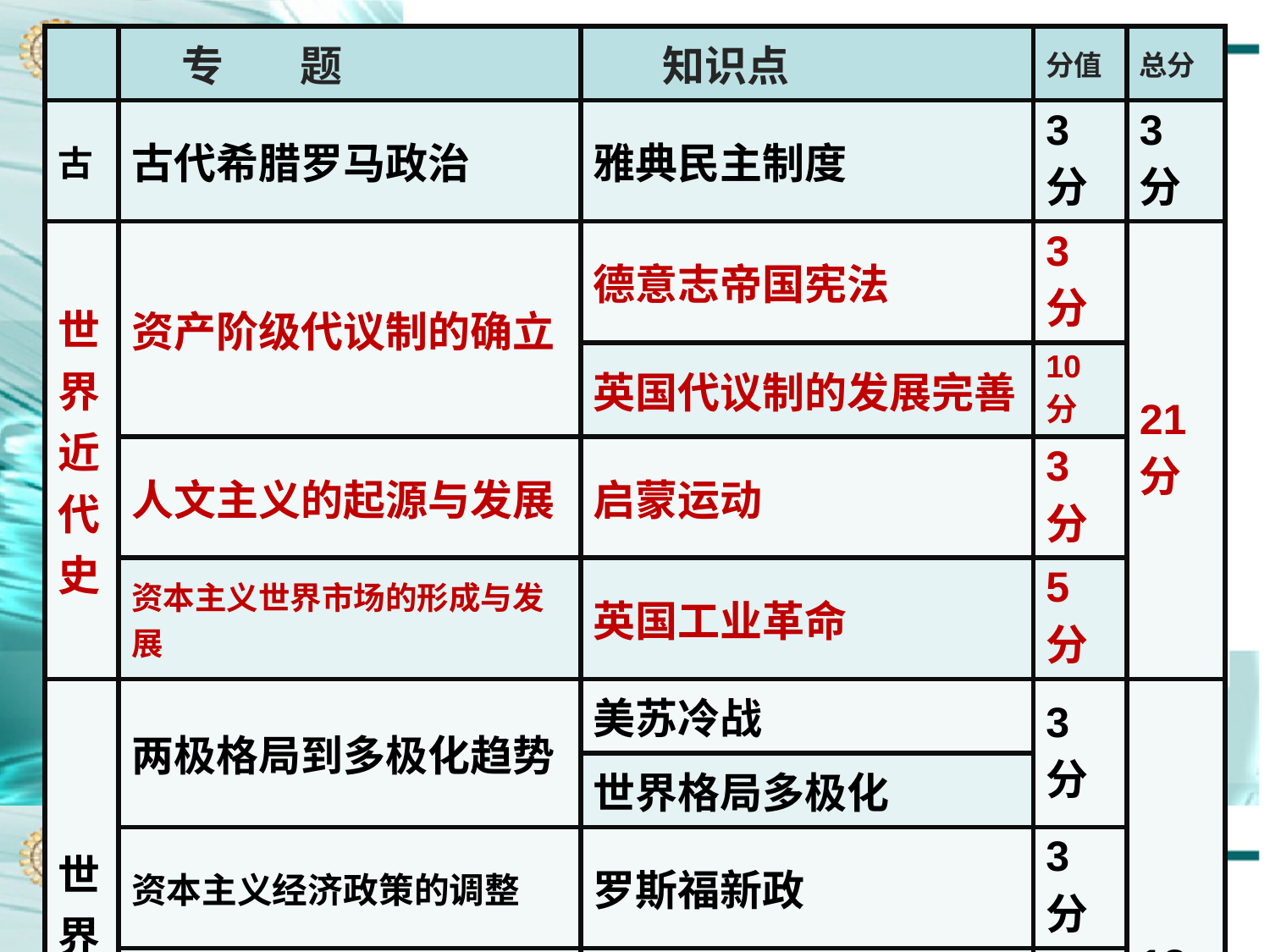

|  | 专 题 | 知识点 | 分值 | 总分 |
| --- | --- | --- | --- | --- |
| 古 | 古代希腊罗马政治 | 雅典民主制度 | 3分 | 3分 |
| 世界近代史 | 资产阶级代议制的确立 | 德意志帝国宪法 | 3分 | 21分 |
|  |  | 英国代议制的发展完善 | 10分 |  |
|  | 人文主义的起源与发展 | 启蒙运动 | 3分 |  |
|  | 资本主义世界市场的形成与发展 | 英国工业革命 | 5分 |  |
| 世界现代史 | 两极格局到多极化趋势 | 美苏冷战 | 3分 | 18分 |
|  |  | 世界格局多极化 |  |  |
|  | 资本主义经济政策的调整 | 罗斯福新政 | 3分 |  |
|  | 苏联社会主义建设 | 斯大林模式 | 3分 |  |
|  | 世界经济全球化趋势 | 世界经济全球化趋势 | 3分 |  |
|  | 现代科技 | 爱因斯坦相对论 | 3分 |  |